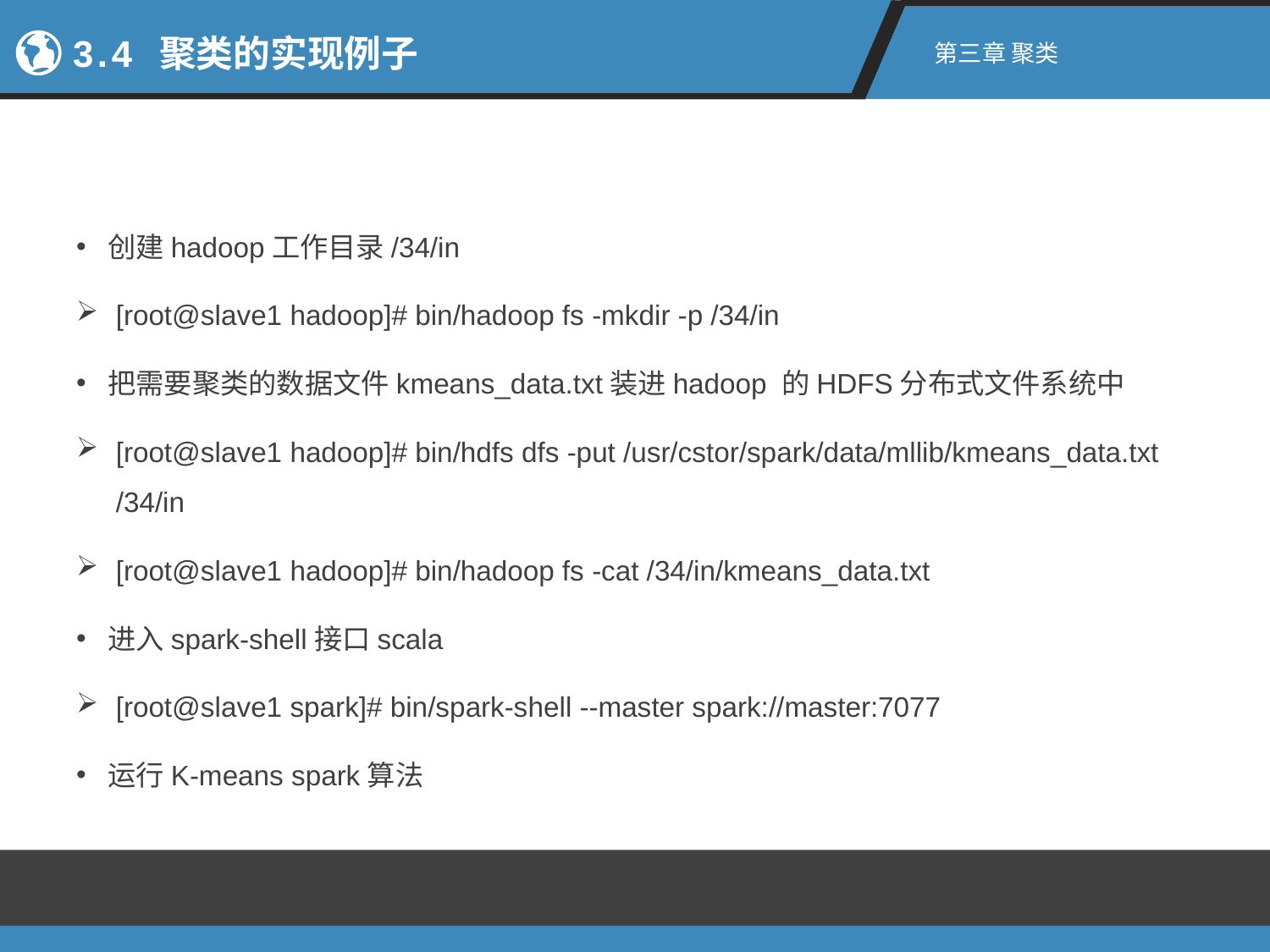

3.4 聚类的实现例子

第三章 聚类
创建hadoop工作目录/34/in
[root@slave1 hadoop]# bin/hadoop fs -mkdir -p /34/in
把需要聚类的数据文件kmeans_data.txt装进hadoop 的HDFS分布式文件系统中
[root@slave1 hadoop]# bin/hdfs dfs -put /usr/cstor/spark/data/mllib/kmeans_data.txt /34/in
[root@slave1 hadoop]# bin/hadoop fs -cat /34/in/kmeans_data.txt
进入spark-shell接口scala
[root@slave1 spark]# bin/spark-shell --master spark://master:7077
运行K-means spark算法